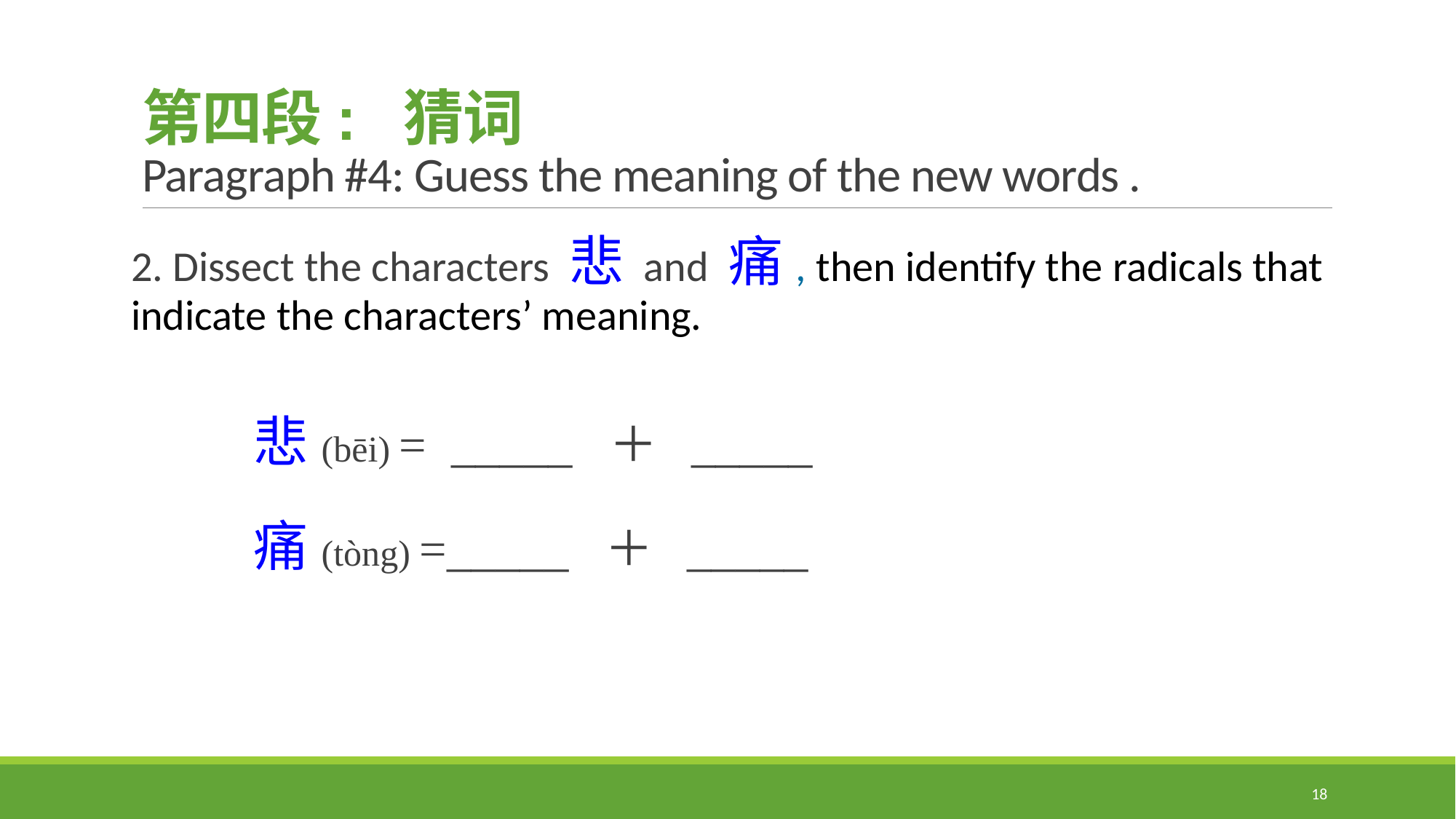

# 第四段:  猜词 Paragraph #4: Guess the meaning of the new words .
2. Dissect the characters 悲 and 痛, then identify the radicals that indicate the characters’ meaning.

         悲(bēi) =  _____  ＋  _____

         痛(tòng) =_____   ＋  _____

18